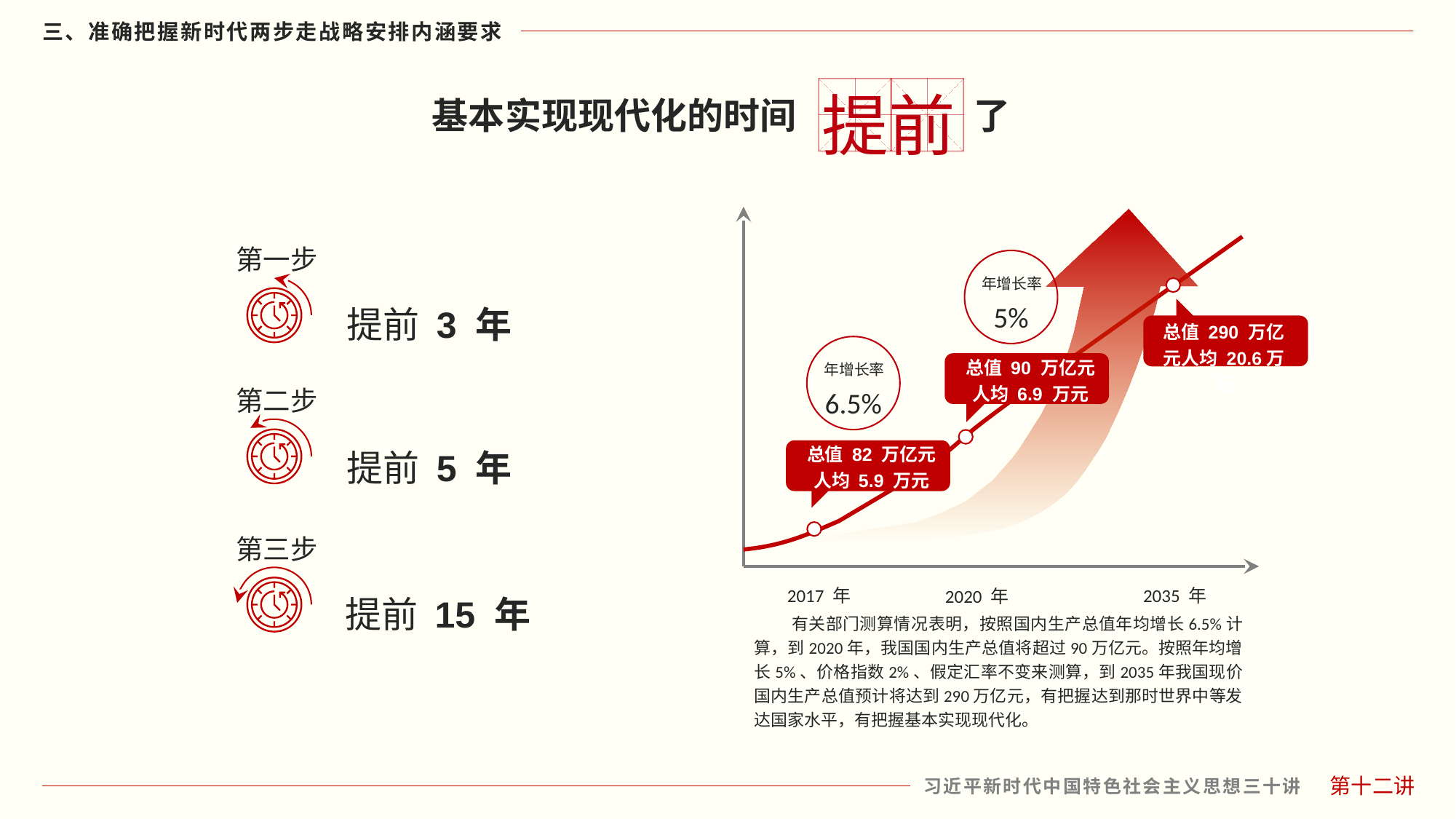

提前

基本实现现代化的时间
了

第一步

提前 3 年

年增长率
5%

总值 290 万亿元人均 20.6万元

年增长率
6.5%
总值 90 万亿元
人均 6.9 万元

第二步

提前 5 年
总值 82 万亿元
人均 5.9 万元

第三步

提前 15 年
2017 年
2035 年
2020 年
        有关部门测算情况表明，按照国内生产总值年均增长6.5%计算，到2020年，我国国内生产总值将超过90万亿元。按照年均增长5%、价格指数2%、假定汇率不变来测算，到2035年我国现价国内生产总值预计将达到290万亿元，有把握达到那时世界中等发达国家水平，有把握基本实现现代化。